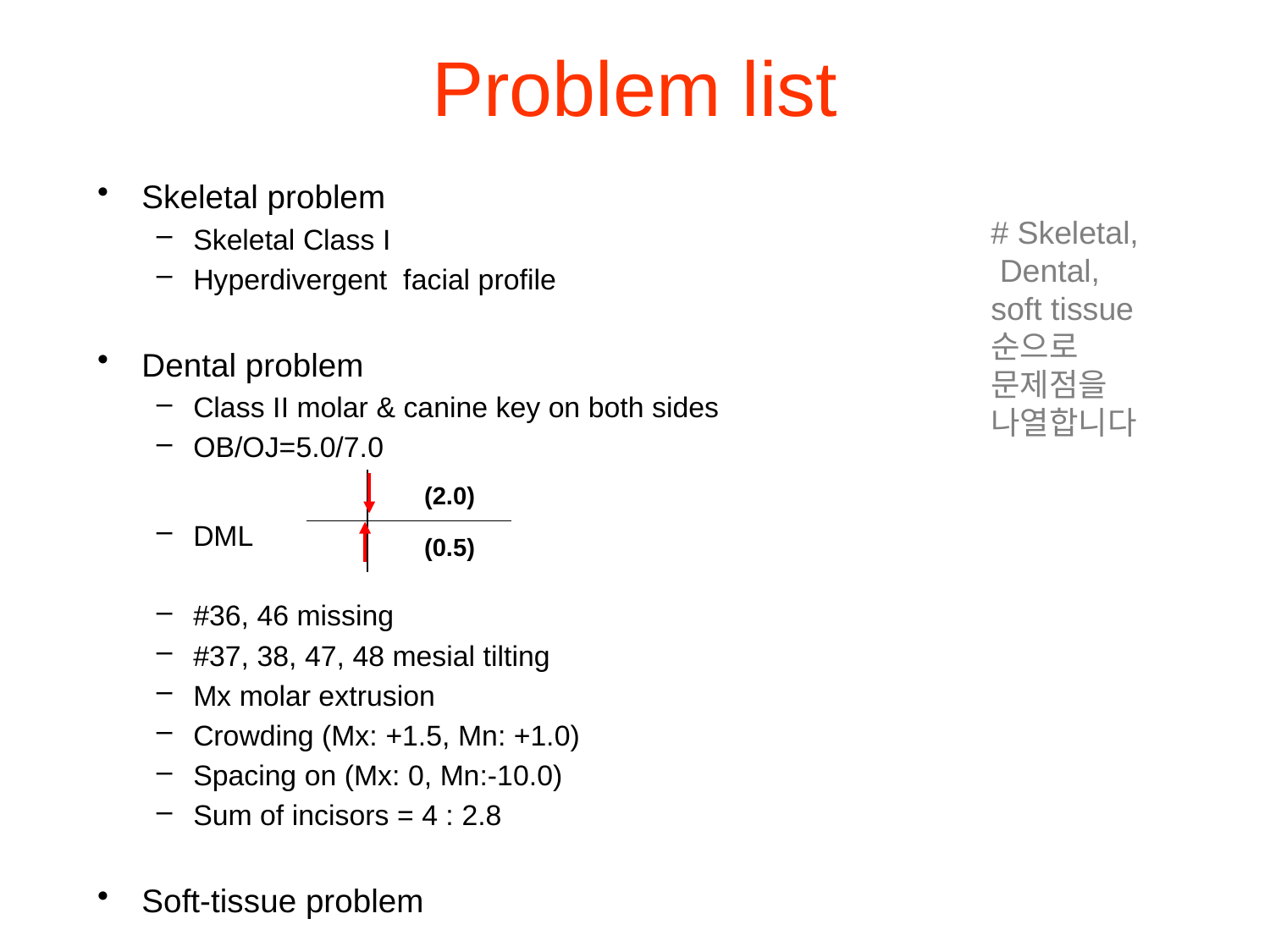

# Problem list
Skeletal problem
Skeletal Class I
Hyperdivergent  facial profile

Dental problem
Class II molar & canine key on both sides
OB/OJ=5.0/7.0

DML

#36, 46 missing
#37, 38, 47, 48 mesial tilting
Mx molar extrusion
Crowding (Mx: +1.5, Mn: +1.0)
Spacing on (Mx: 0, Mn:-10.0)
Sum of incisors = 4 : 2.8

Soft-tissue problem
# Skeletal,
 Dental,
soft tissue
순으로 문제점을
나열합니다
|  | (2.0) |
| --- | --- |
|  | (0.5) |